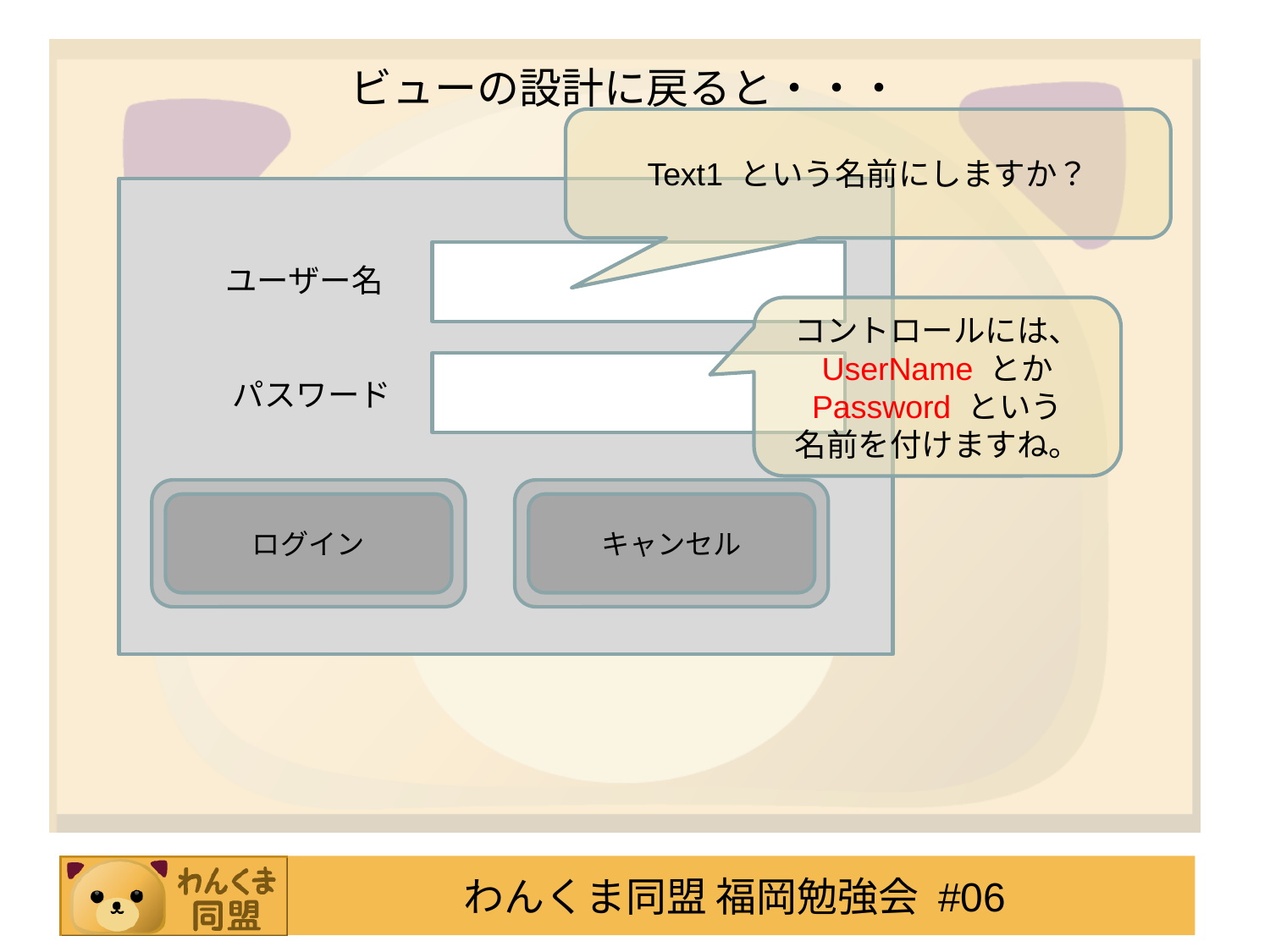

# ビューの設計に戻ると・・・
Text1 という名前にしますか？

            ユーザー名

             パスワード

ログイン

キャンセル
コントロールには、
UserName とか
Password という
名前を付けますね。